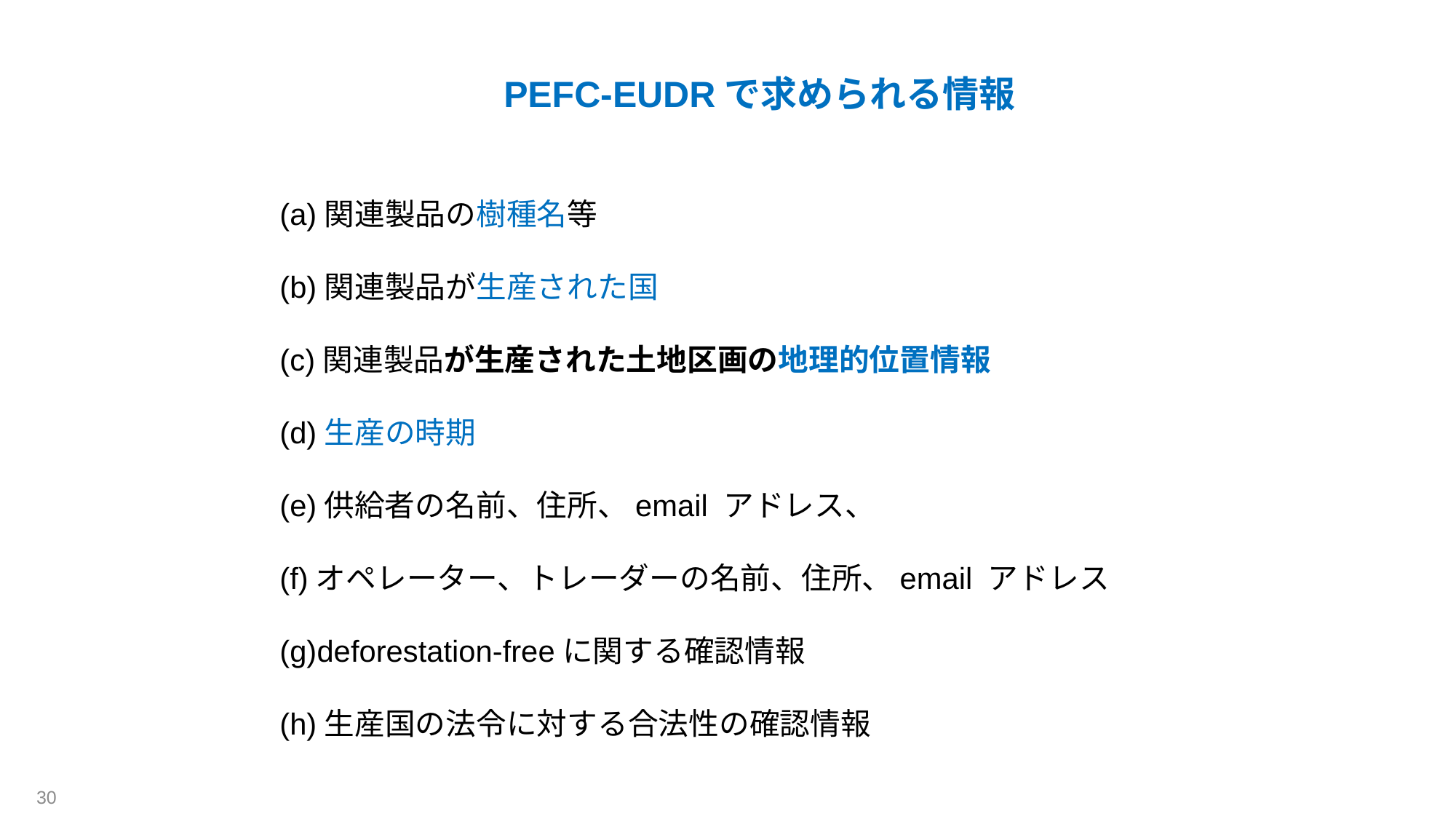

PEFC-EUDRで求められる情報

　(a)関連製品の樹種名等

　(b)関連製品が生産された国

　(c)関連製品が生産された土地区画の地理的位置情報

　(d)生産の時期

　(e)供給者の名前、住所、email アドレス、

　(f)オペレーター、トレーダーの名前、住所、email アドレス

　(g)deforestation-freeに関する確認情報

　(h)生産国の法令に対する合法性の確認情報
30